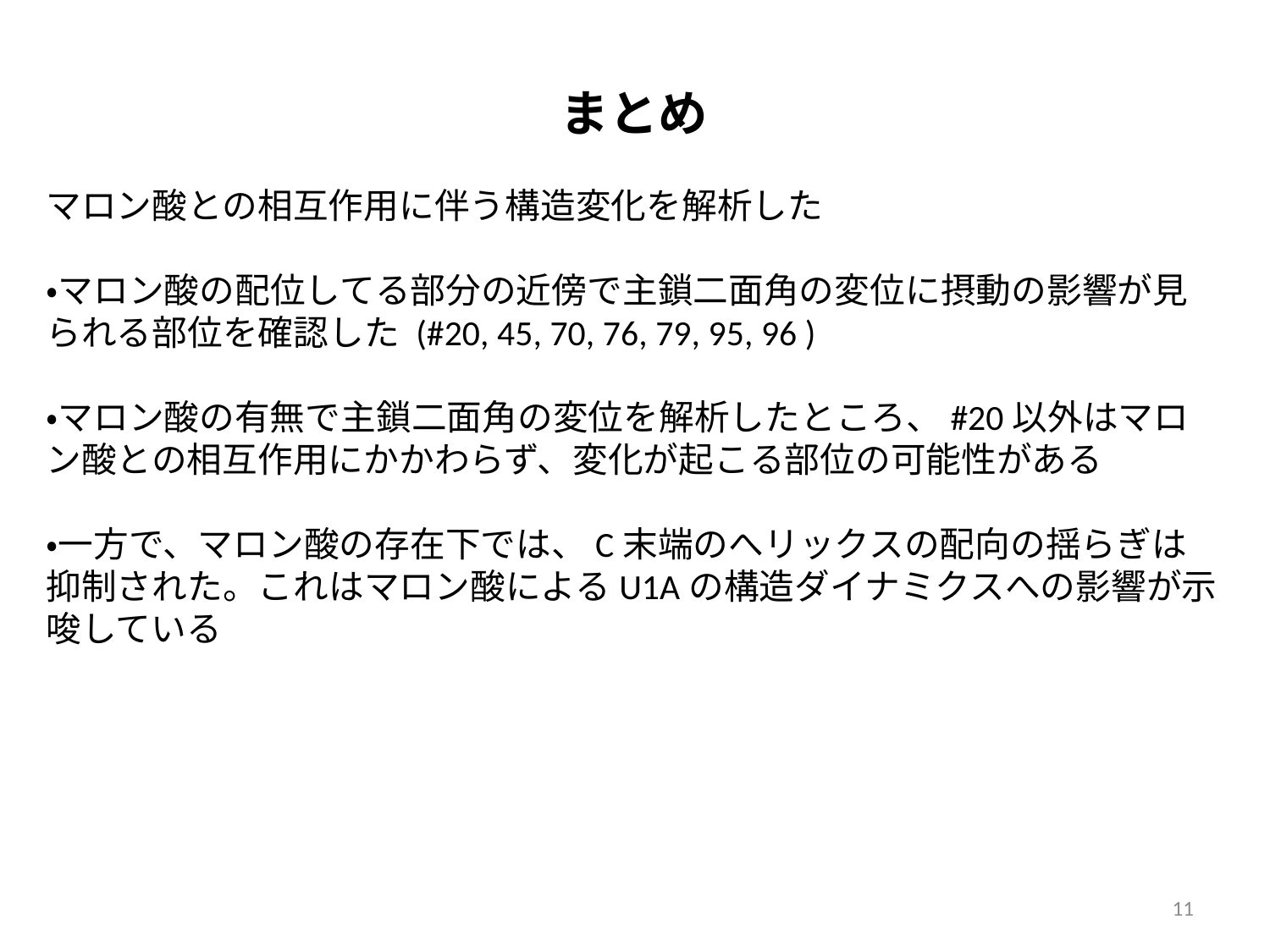

まとめ

マロン酸との相互作用に伴う構造変化を解析した

・マロン酸の配位してる部分の近傍で主鎖二面角の変位に摂動の影響が見られる部位を確認した (#20, 45, 70, 76, 79, 95, 96 )

・マロン酸の有無で主鎖二面角の変位を解析したところ、#20以外はマロン酸との相互作用にかかわらず、変化が起こる部位の可能性がある

・一方で、マロン酸の存在下では、C末端のへリックスの配向の揺らぎは抑制された。これはマロン酸によるU1Aの構造ダイナミクスへの影響が示唆している
11